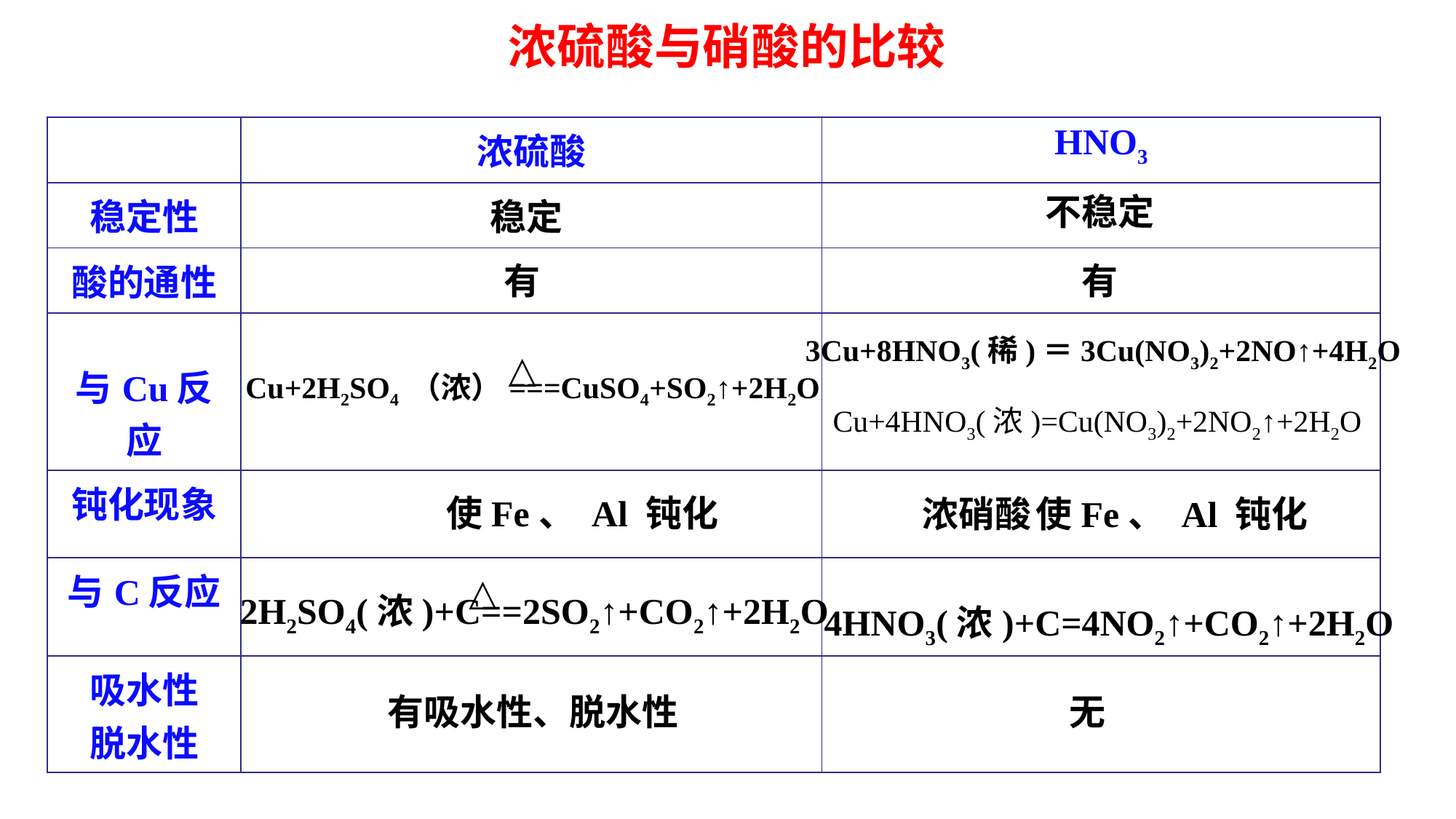

浓硫酸与硝酸的比较
|  | 浓硫酸 | HNO3 |
| --- | --- | --- |
| 稳定性 |  |  |
| 酸的通性 |  |  |
| 与Cu反应 |  |  |
| 钝化现象 |  |  |
| 与C反应 |  |  |
| 吸水性 脱水性 |  |  |
不稳定
稳定
有
有
3Cu+8HNO3(稀)＝3Cu(NO3)2+2NO↑+4H2O
△
Cu+2H2SO4 （浓）===CuSO4+SO2↑+2H2O
Cu+4HNO3(浓)=Cu(NO3)2+2NO2↑+2H2O
使Fe、 Al 钝化
浓硝酸 使Fe、 Al 钝化
△
4HNO3(浓)+C=4NO2↑+CO2↑+2H2O
2H2SO4(浓)+C==2SO2↑+CO2↑+2H2O
有吸水性、脱水性
无